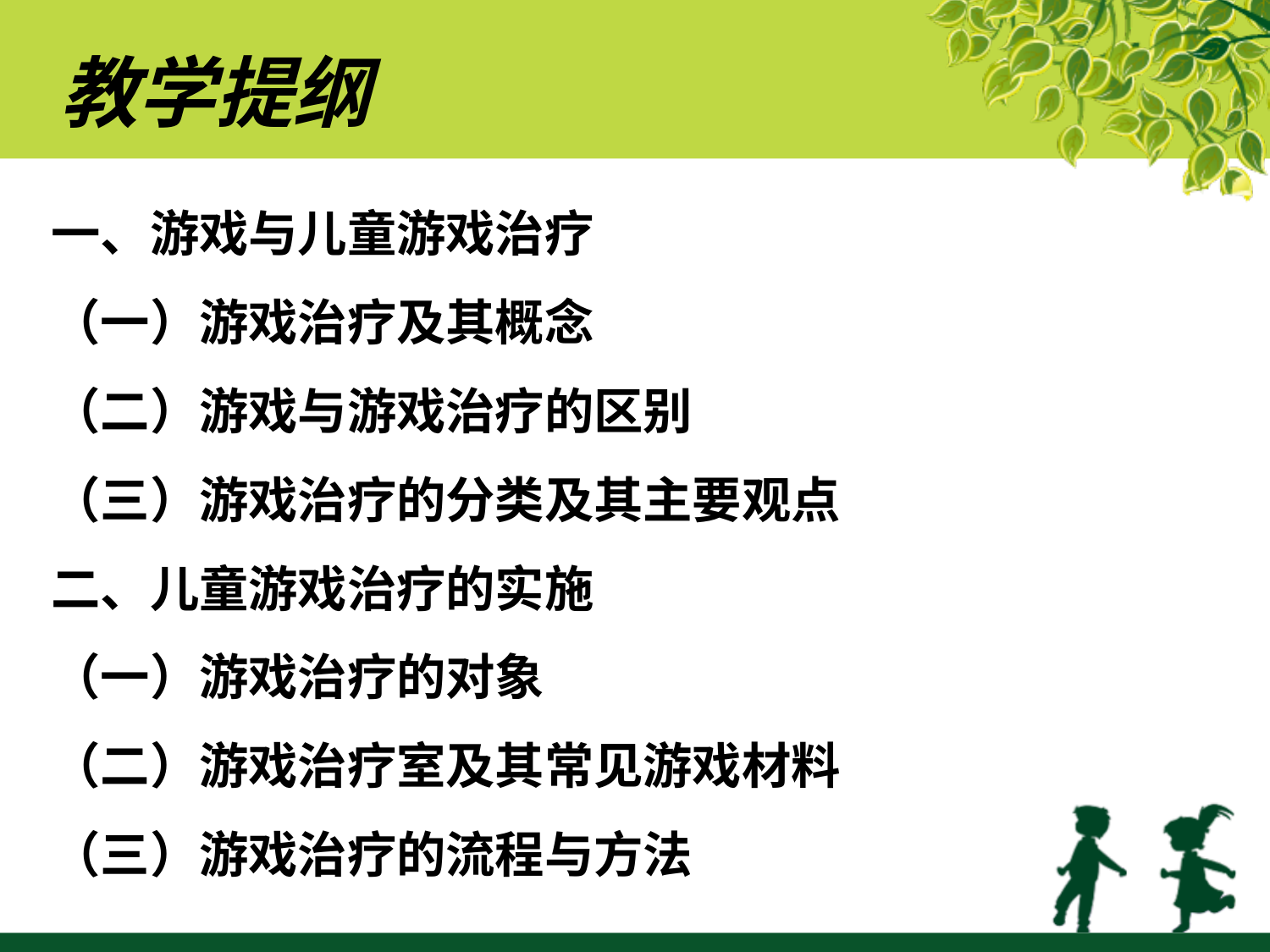

教学提纲
一、游戏与儿童游戏治疗
（一）游戏治疗及其概念
（二）游戏与游戏治疗的区别
（三）游戏治疗的分类及其主要观点
二、儿童游戏治疗的实施
（一）游戏治疗的对象
（二）游戏治疗室及其常见游戏材料
（三）游戏治疗的流程与方法